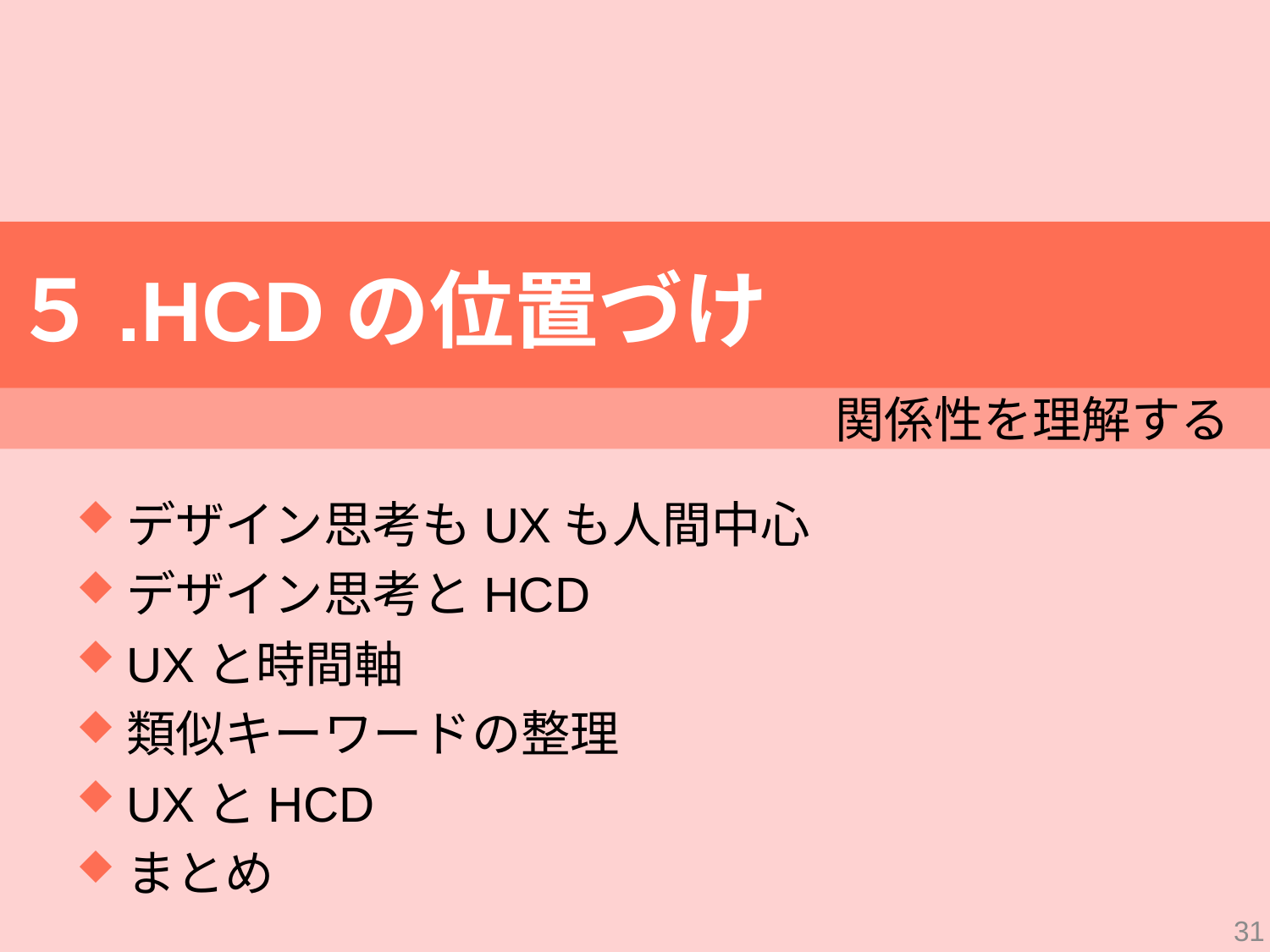

# ５.HCDの位置づけ
関係性を理解する
デザイン思考もUXも人間中心
デザイン思考とHCD
UXと時間軸
類似キーワードの整理
UXとHCD
まとめ
31